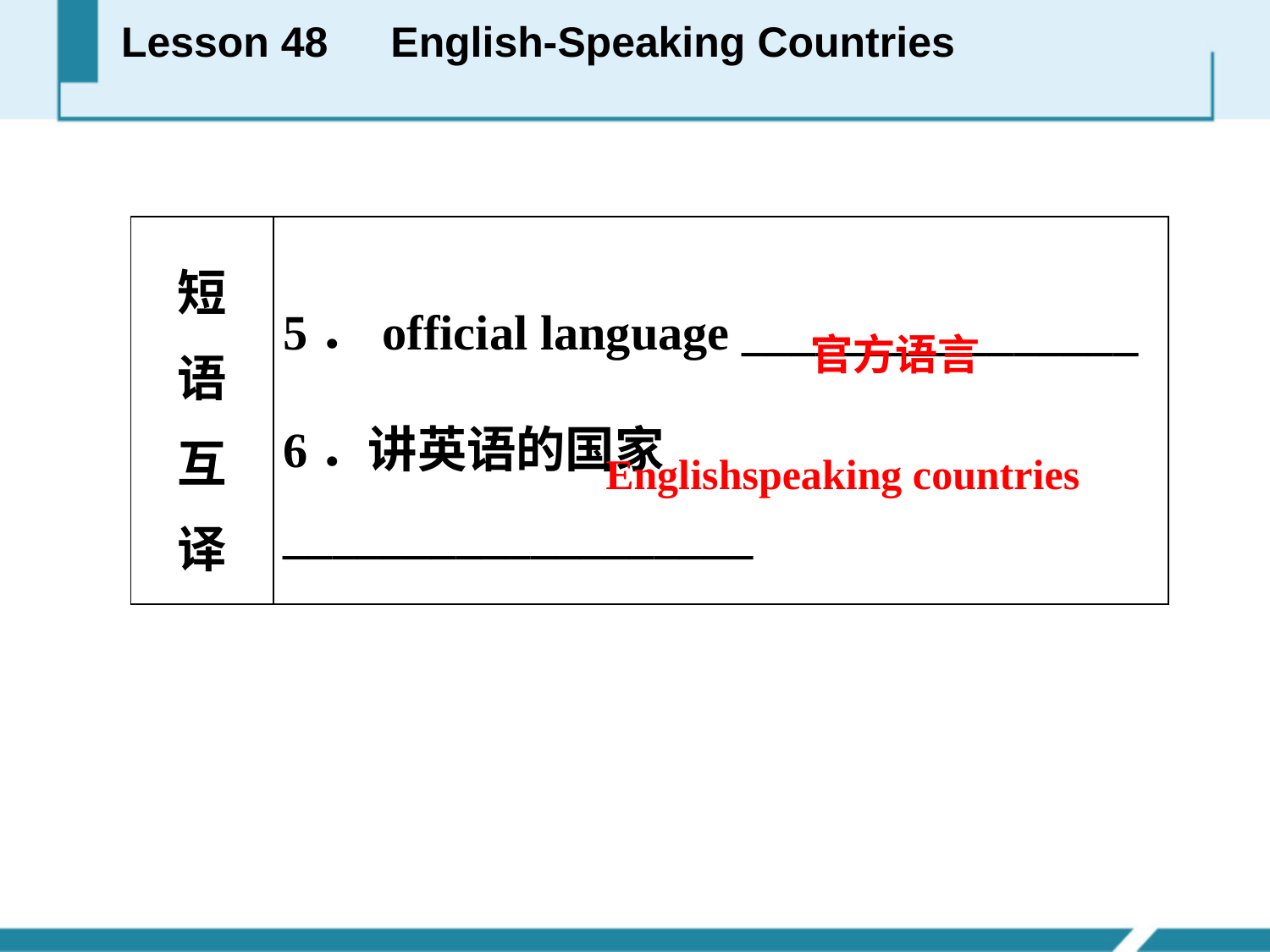

Lesson 48　English­-Speaking Countries
| 短 语 互 译 | 5．official language \_\_\_\_\_\_\_\_\_\_\_\_\_\_\_\_ 6．讲英语的国家 \_\_\_\_\_\_\_\_\_\_\_\_\_\_\_\_\_\_\_ |
| --- | --- |
官方语言

English­speaking countries